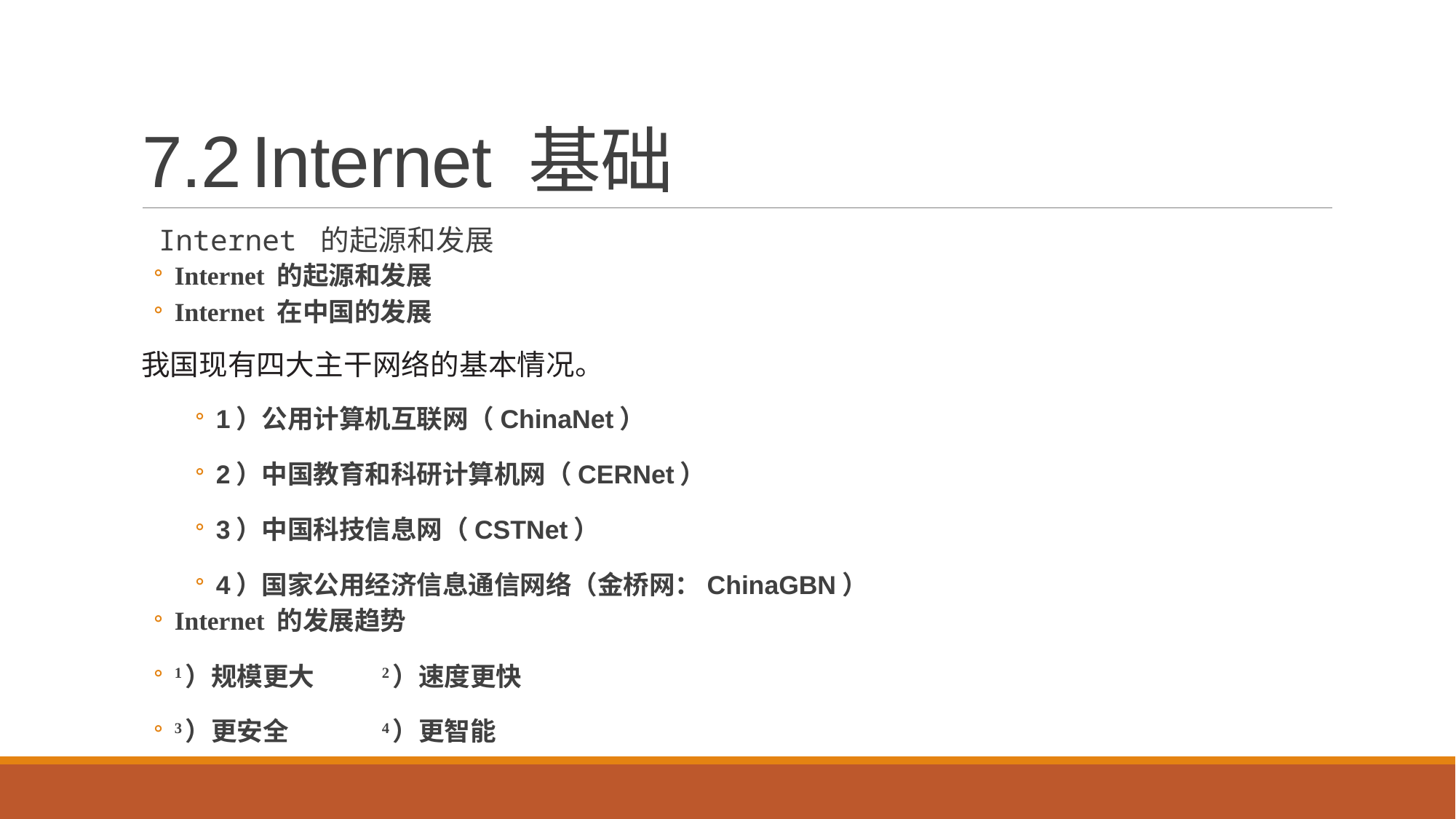

# 7.2	Internet 基础
 Internet 的起源和发展
Internet 的起源和发展
Internet 在中国的发展
我国现有四大主干网络的基本情况。
1）公用计算机互联网（ChinaNet）
2）中国教育和科研计算机网（CERNet）
3）中国科技信息网（CSTNet）
4）国家公用经济信息通信网络（金桥网：ChinaGBN）
Internet 的发展趋势
1）规模更大		2）速度更快
3）更安全		4）更智能